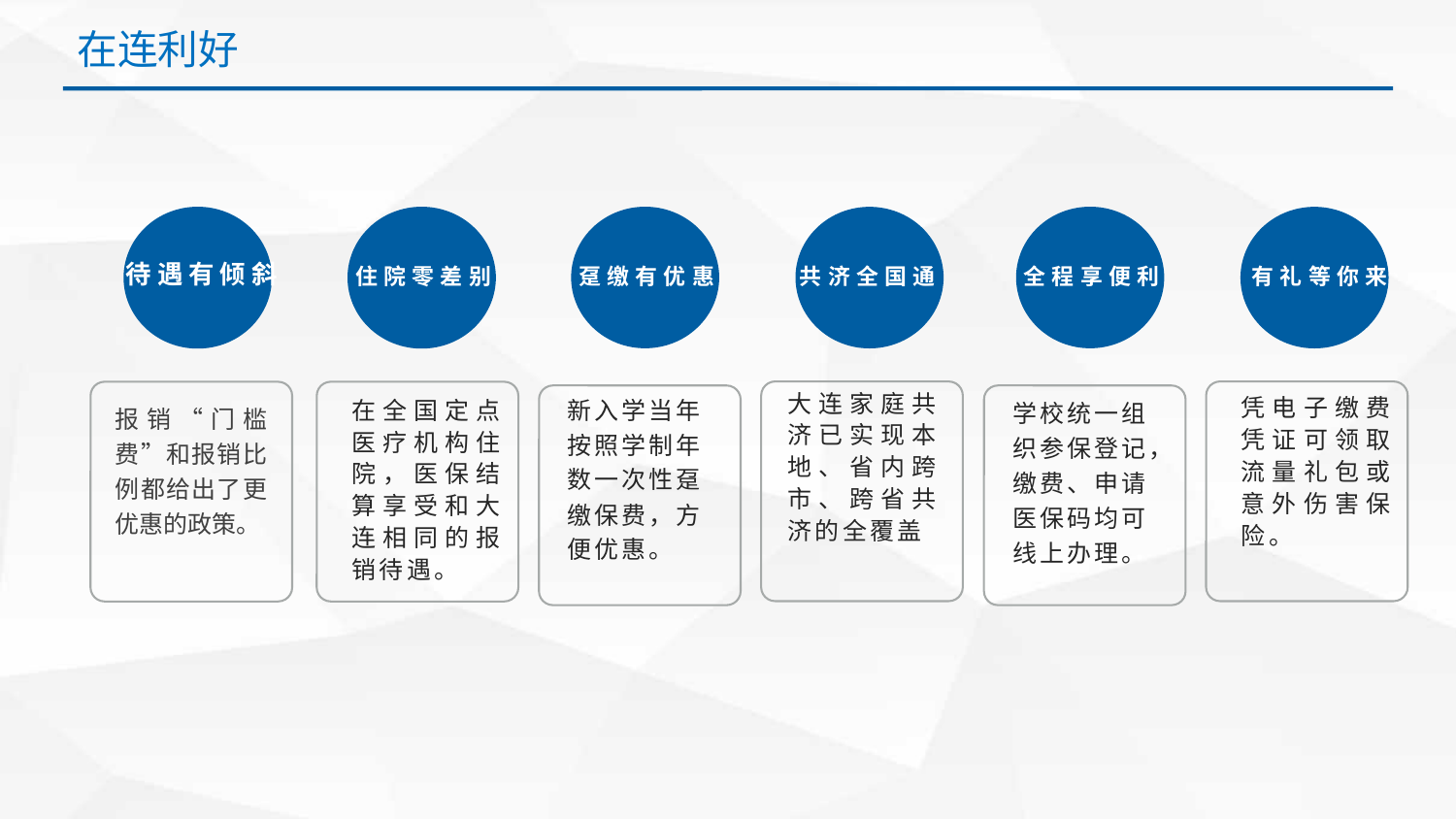

在连利好

待遇有倾斜
住院零差别
趸缴有优惠
共济全国通
全程享便利
有礼等你来

大连家庭共济已实现本地、省内跨市、跨省共济的全覆盖

新入学当年按照学制年数一次性趸缴保费，方便优惠。

报销“门槛费”和报销比例都给出了更优惠的政策。

在全国定点医疗机构住院，医保结算享受和大连相同的报销待遇。

凭电子缴费凭证可领取流量礼包或意外伤害保险。

学校统一组织参保登记，缴费、申请医保码均可线上办理。